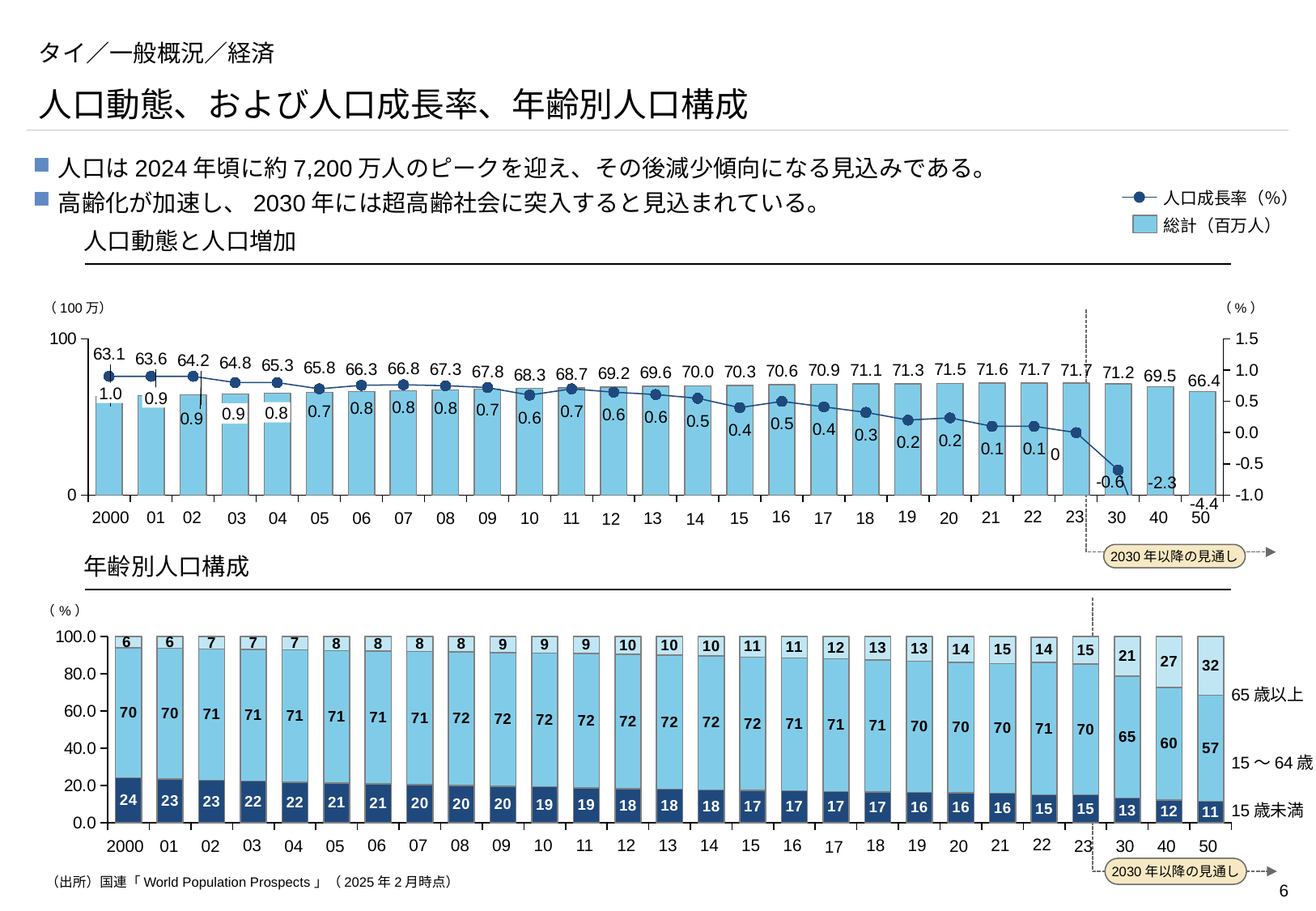

# タイ／一般概況／経済
人口動態、および人口成長率、年齢別人口構成
人口は2024年頃に約7,200万人のピークを迎え、その後減少傾向になる見込みである。
高齢化が加速し、2030年には超高齢社会に突入すると見込まれている。
人口成長率（％）

総計（百万人）

人口動態と人口増加
（100万）
（%）

2030年以降の見通し

### Chart

| Category |  |  |
|---|---|---|
69.5
66.4
1.0
0.9
0.8
0.9
-2.3
-4.4
22
16
19
23
21
2000
01
02
30
40
50
05
11
18
07
15
03
13
17
04
06
08
09
10
20
12
14
年齢別人口構成

2030年以降の見通し

### Chart

| Category |  |  |  |
|---|---|---|---|
65歳以上
15～64歳
15歳未満
22
06
07
08
09
13
14
15
16
18
19
21
10
11
12
03
02
05
2000
01
20
23
30
40
50
04
17
（出所）国連「World Population Prospects」（2025年2月時点）